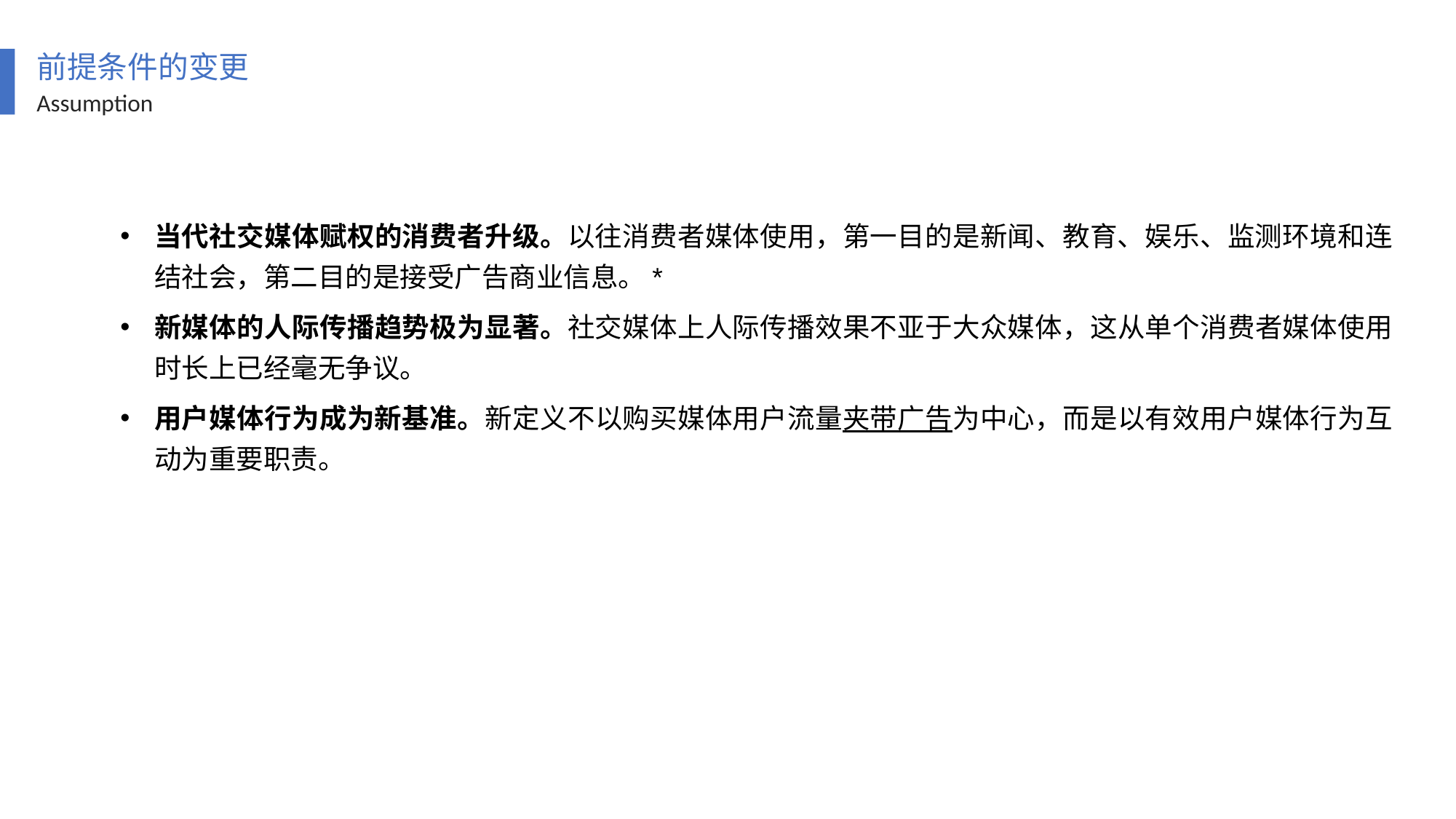

前提条件的变更
Assumption

当代社交媒体赋权的消费者升级。以往消费者媒体使用，第一目的是新闻、教育、娱乐、监测环境和连结社会，第二目的是接受广告商业信息。*
新媒体的人际传播趋势极为显著。社交媒体上人际传播效果不亚于大众媒体，这从单个消费者媒体使用时长上已经毫无争议。
用户媒体行为成为新基准。新定义不以购买媒体用户流量夹带广告为中心，而是以有效用户媒体行为互动为重要职责。